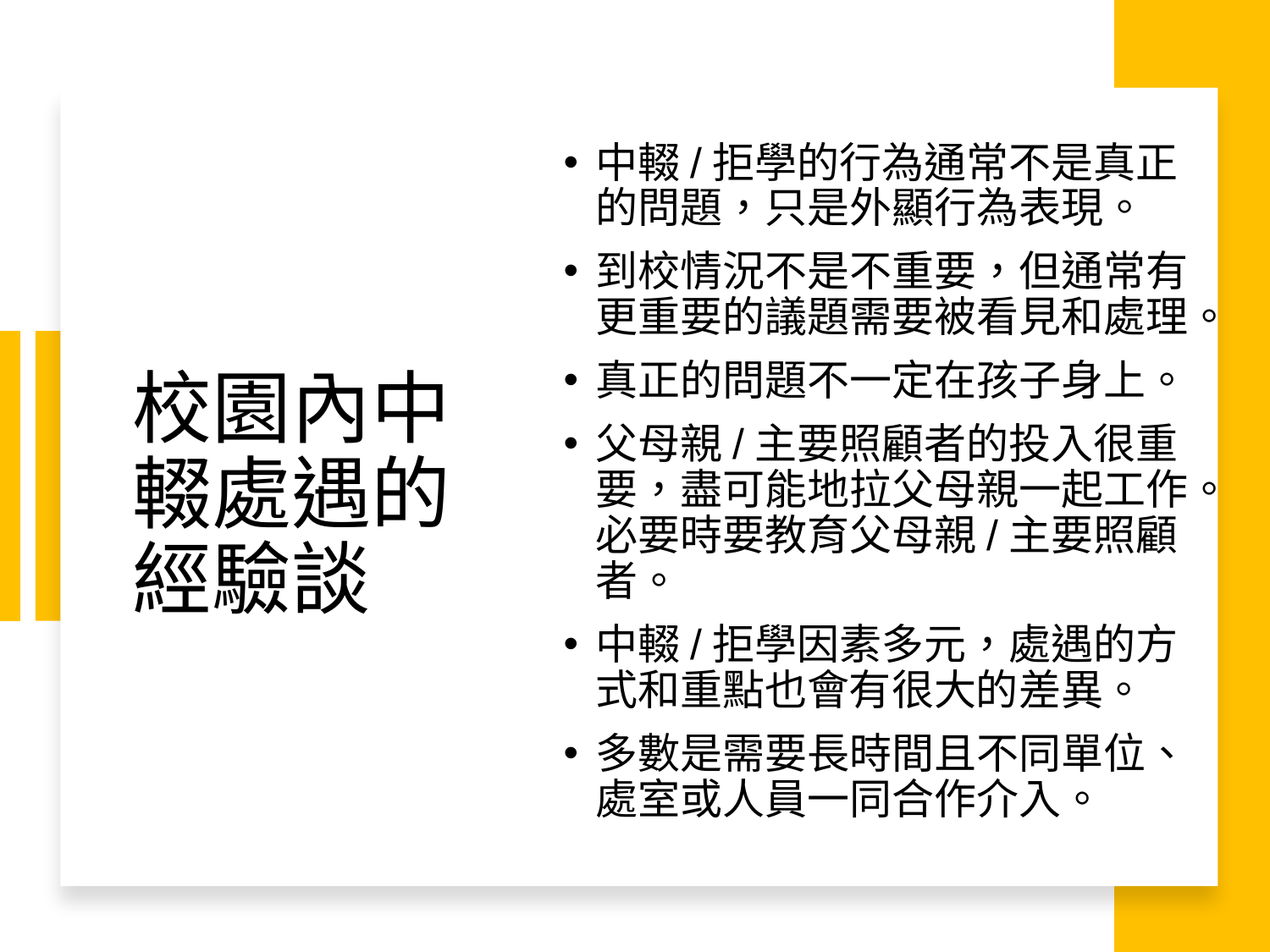

中輟/拒學的行為通常不是真正的問題，只是外顯行為表現。
到校情況不是不重要，但通常有更重要的議題需要被看見和處理。
真正的問題不一定在孩子身上。
父母親/主要照顧者的投入很重要，盡可能地拉父母親一起工作。必要時要教育父母親/主要照顧者。
中輟/拒學因素多元，處遇的方式和重點也會有很大的差異。
多數是需要長時間且不同單位、處室或人員一同合作介入。

# 校園內中輟處遇的經驗談